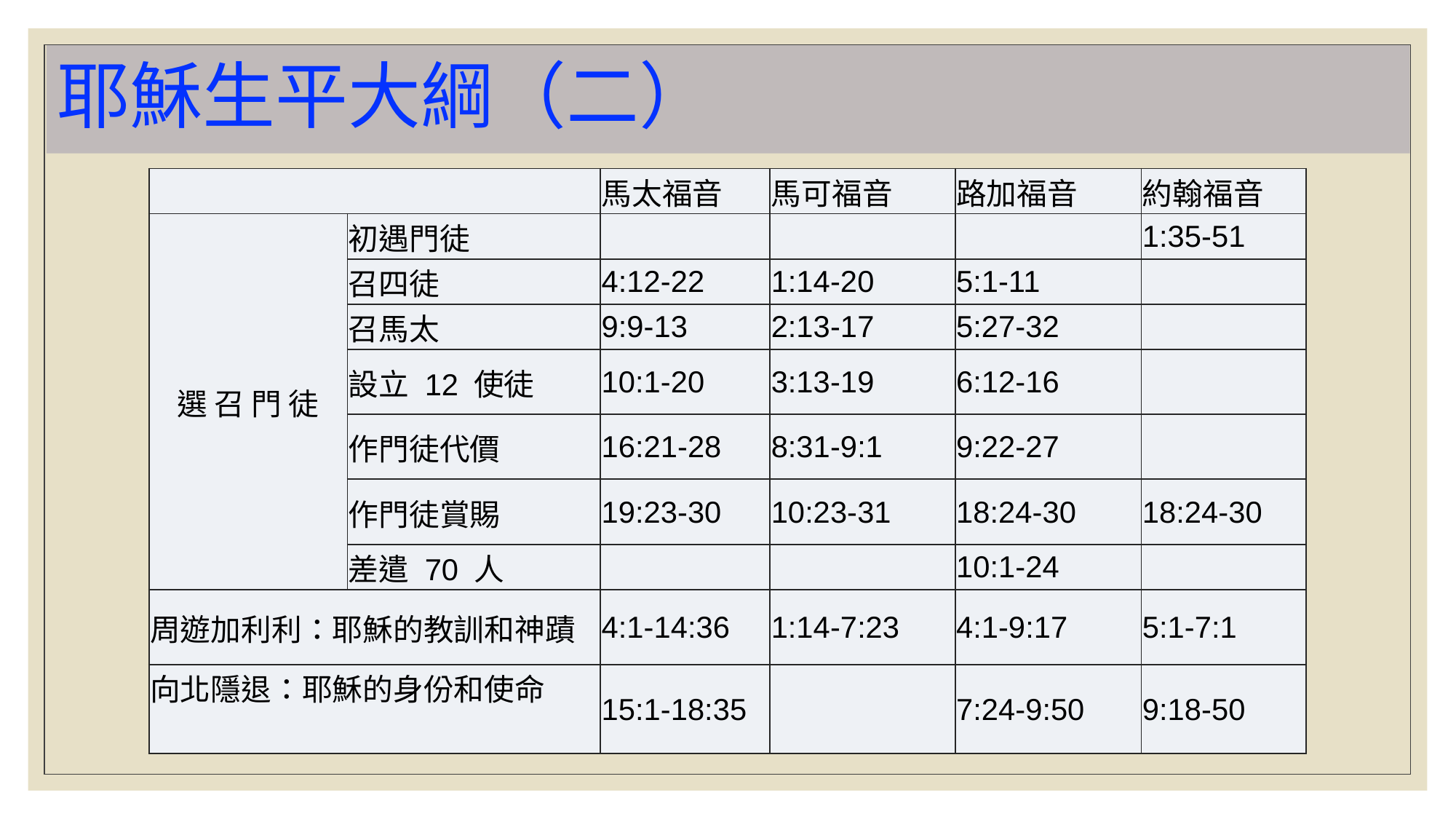

# 耶穌生平大綱（二）
|  |  | 馬太福音 | 馬可福音 | 路加福音 | 約翰福音 |
| --- | --- | --- | --- | --- | --- |
| 選 召 門 徒 | 初遇門徒 |  |  |  | 1:35-51 |
|  | 召四徒 | 4:12-22 | 1:14-20 | 5:1-11 |  |
|  | 召馬太 | 9:9-13 | 2:13-17 | 5:27-32 |  |
|  | 設立 12 使徒 | 10:1-20 | 3:13-19 | 6:12-16 |  |
|  | 作門徒代價 | 16:21-28 | 8:31-9:1 | 9:22-27 |  |
|  | 作門徒賞賜 | 19:23-30 | 10:23-31 | 18:24-30 | 18:24-30 |
|  | 差遣 70 人 |  |  | 10:1-24 |  |
| 周遊加利利：耶穌的教訓和神蹟 |  | 4:1-14:36 | 1:14-7:23 | 4:1-9:17 | 5:1-7:1 |
| 向北隱退：耶穌的身份和使命 |  | 15:1-18:35 |  | 7:24-9:50 | 9:18-50 |